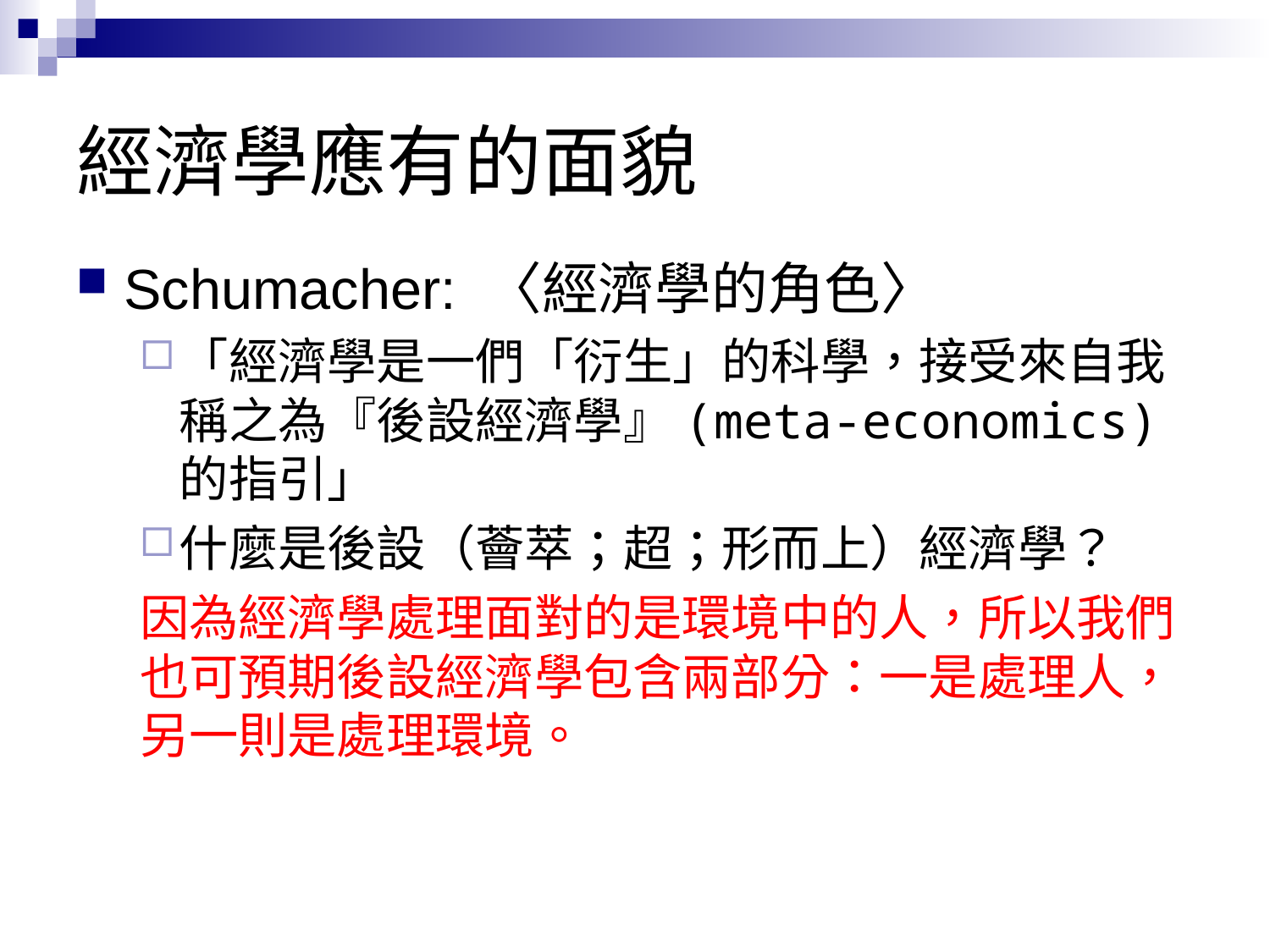

# 經濟學應有的面貌
Schumacher: 〈經濟學的角色〉
「經濟學是一們「衍生」的科學，接受來自我稱之為『後設經濟學』(meta-economics)的指引」
什麼是後設（薈萃；超；形而上）經濟學？
因為經濟學處理面對的是環境中的人，所以我們也可預期後設經濟學包含兩部分：一是處理人，另一則是處理環境。